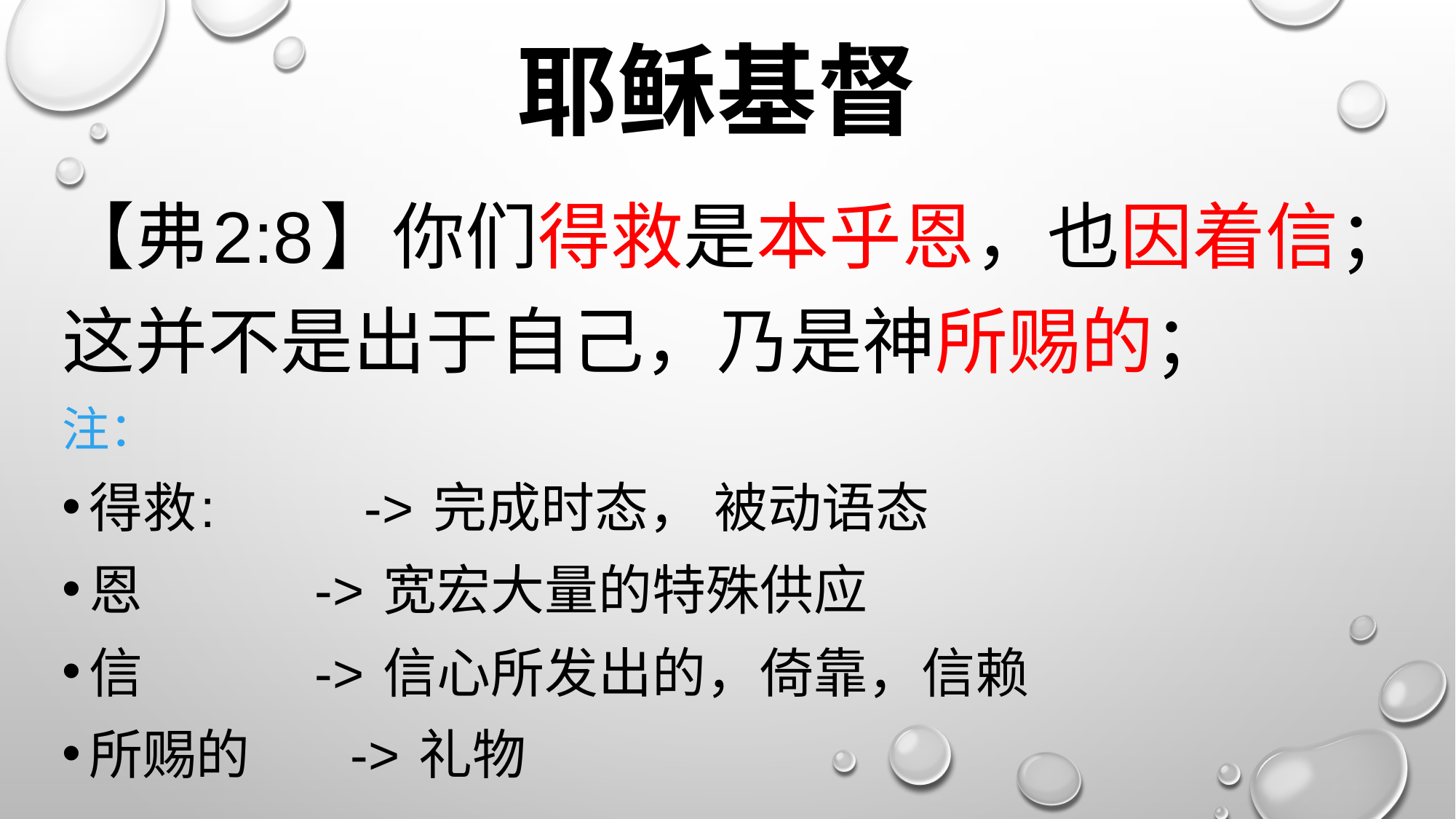

# 耶稣基督
【弗2:8】你们得救是本乎恩，也因着信；这并不是出于自己，乃是神所赐的；
注：
得救:          -> 完成时态， 被动语态
恩              -> 宽宏大量的特殊供应
信              -> 信心所发出的，倚靠，信赖
所赐的        -> 礼物